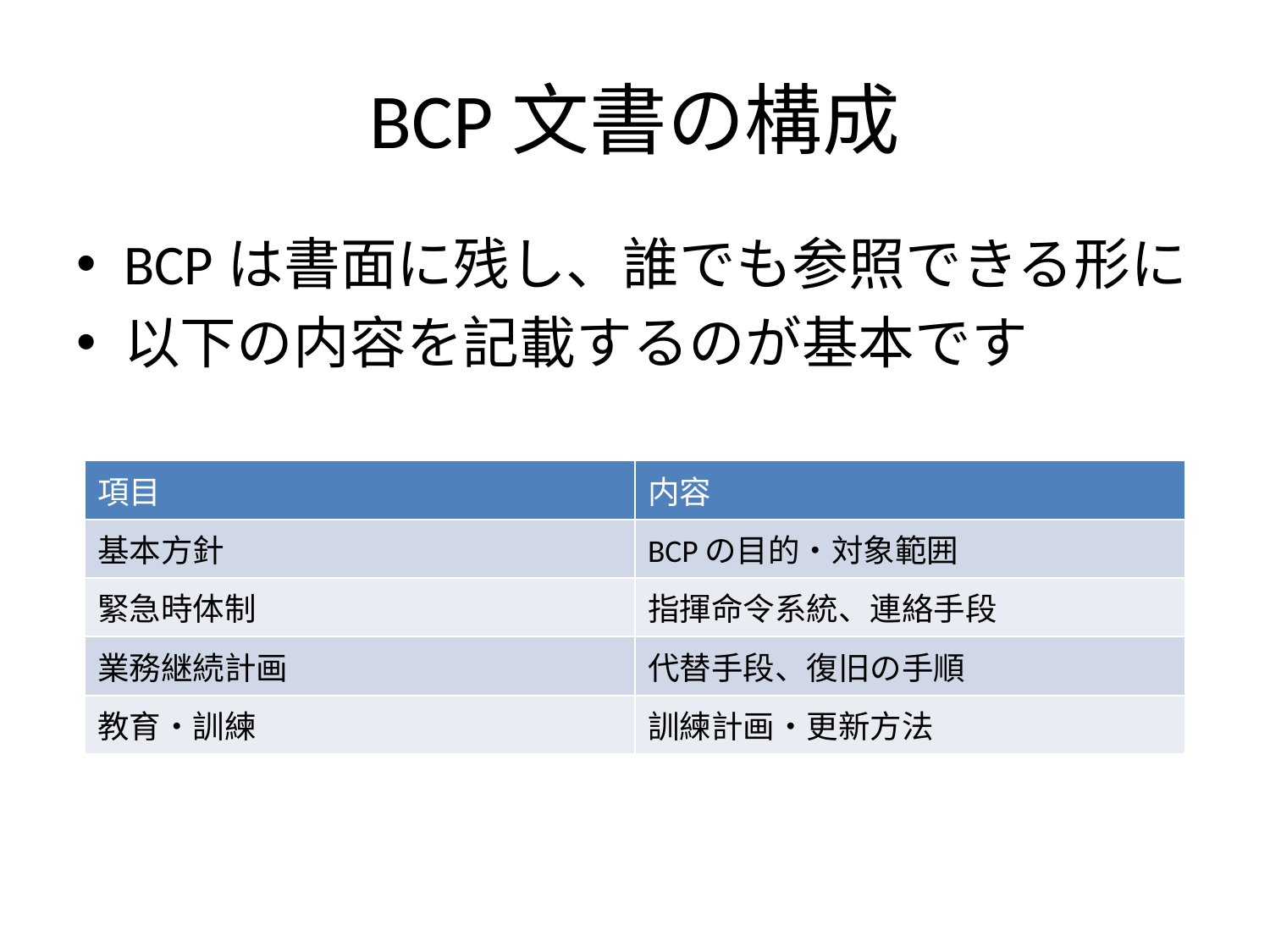

# BCP文書の構成
BCPは書面に残し、誰でも参照できる形に
以下の内容を記載するのが基本です
| 項目 | 内容 |
| --- | --- |
| 基本方針 | BCPの目的・対象範囲 |
| 緊急時体制 | 指揮命令系統、連絡手段 |
| 業務継続計画 | 代替手段、復旧の手順 |
| 教育・訓練 | 訓練計画・更新方法 |